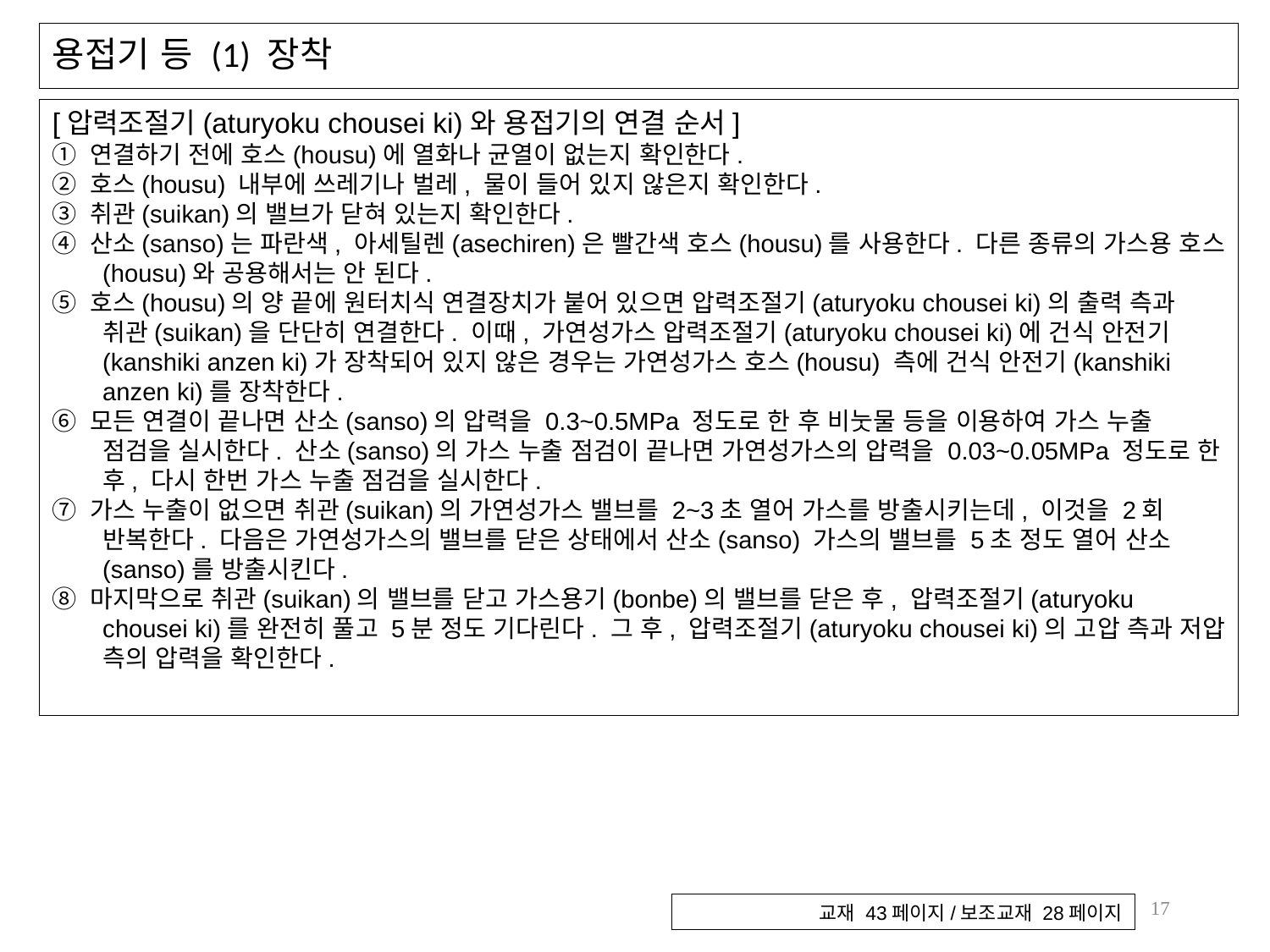

# 용접기 등 (1) 장착
[압력조절기(aturyoku chousei ki)와 용접기의 연결 순서]
① 연결하기 전에 호스(housu)에 열화나 균열이 없는지 확인한다.
② 호스(housu) 내부에 쓰레기나 벌레, 물이 들어 있지 않은지 확인한다.
③ 취관(suikan)의 밸브가 닫혀 있는지 확인한다.
④ 산소(sanso)는 파란색, 아세틸렌(asechiren)은 빨간색 호스(housu)를 사용한다. 다른 종류의 가스용 호스(housu)와 공용해서는 안 된다.
⑤ 호스(housu)의 양 끝에 원터치식 연결장치가 붙어 있으면 압력조절기(aturyoku chousei ki)의 출력 측과 취관(suikan)을 단단히 연결한다. 이때, 가연성가스 압력조절기(aturyoku chousei ki)에 건식 안전기(kanshiki anzen ki)가 장착되어 있지 않은 경우는 가연성가스 호스(housu) 측에 건식 안전기(kanshiki anzen ki)를 장착한다.
⑥ 모든 연결이 끝나면 산소(sanso)의 압력을 0.3~0.5MPa 정도로 한 후 비눗물 등을 이용하여 가스 누출 점검을 실시한다. 산소(sanso)의 가스 누출 점검이 끝나면 가연성가스의 압력을 0.03~0.05MPa 정도로 한 후, 다시 한번 가스 누출 점검을 실시한다.
⑦ 가스 누출이 없으면 취관(suikan)의 가연성가스 밸브를 2~3초 열어 가스를 방출시키는데, 이것을 2회 반복한다. 다음은 가연성가스의 밸브를 닫은 상태에서 산소(sanso) 가스의 밸브를 5초 정도 열어 산소(sanso)를 방출시킨다.
⑧ 마지막으로 취관(suikan)의 밸브를 닫고 가스용기(bonbe)의 밸브를 닫은 후, 압력조절기(aturyoku chousei ki)를 완전히 풀고 5분 정도 기다린다. 그 후, 압력조절기(aturyoku chousei ki)의 고압 측과 저압 측의 압력을 확인한다.
17
교재 43페이지/보조교재 28페이지